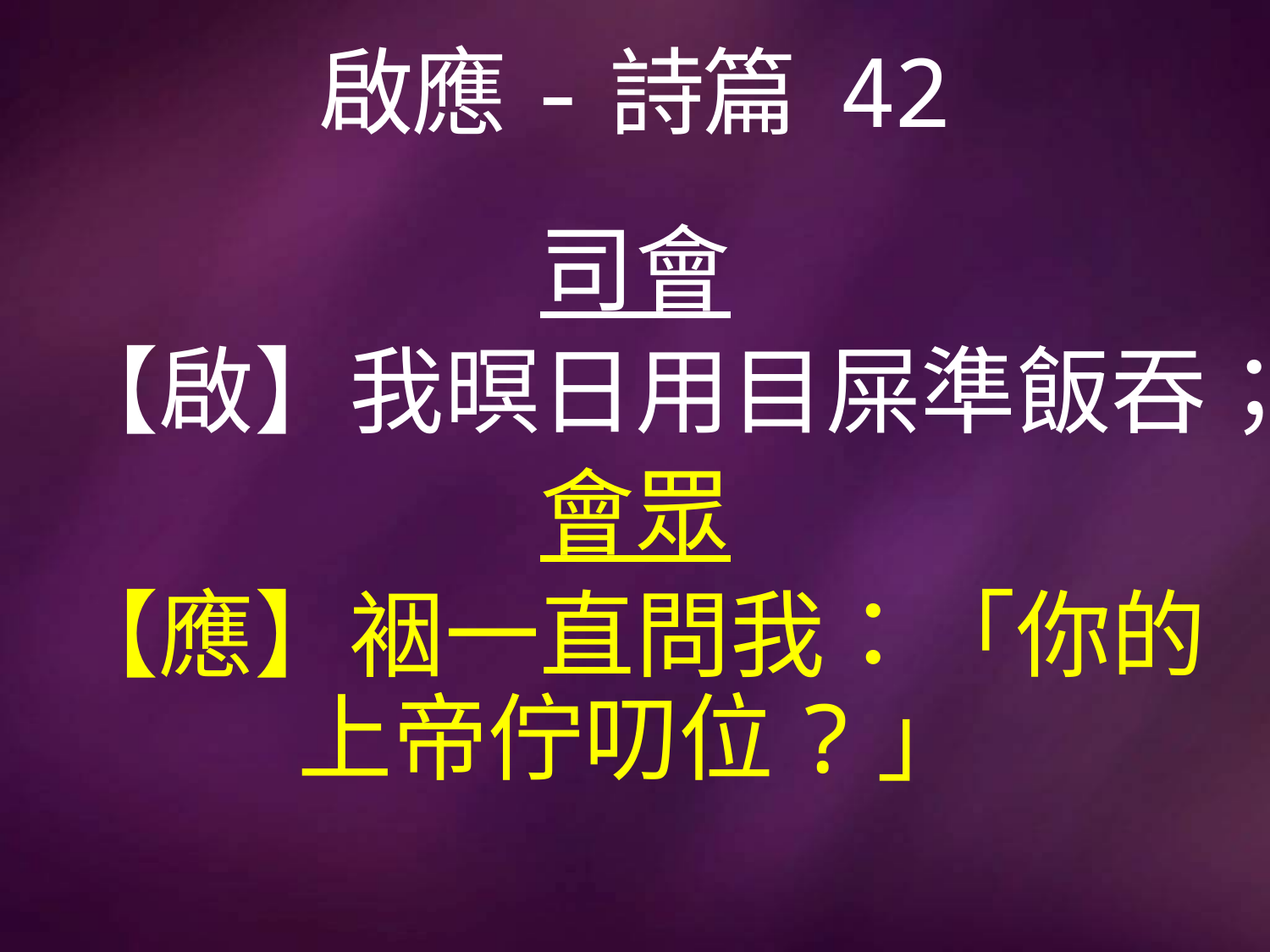

# 啟應-詩篇 42
司會
【啟】我暝日用目屎準飯吞；
會眾
【應】裀一直問我：「你的上帝佇叨位?」